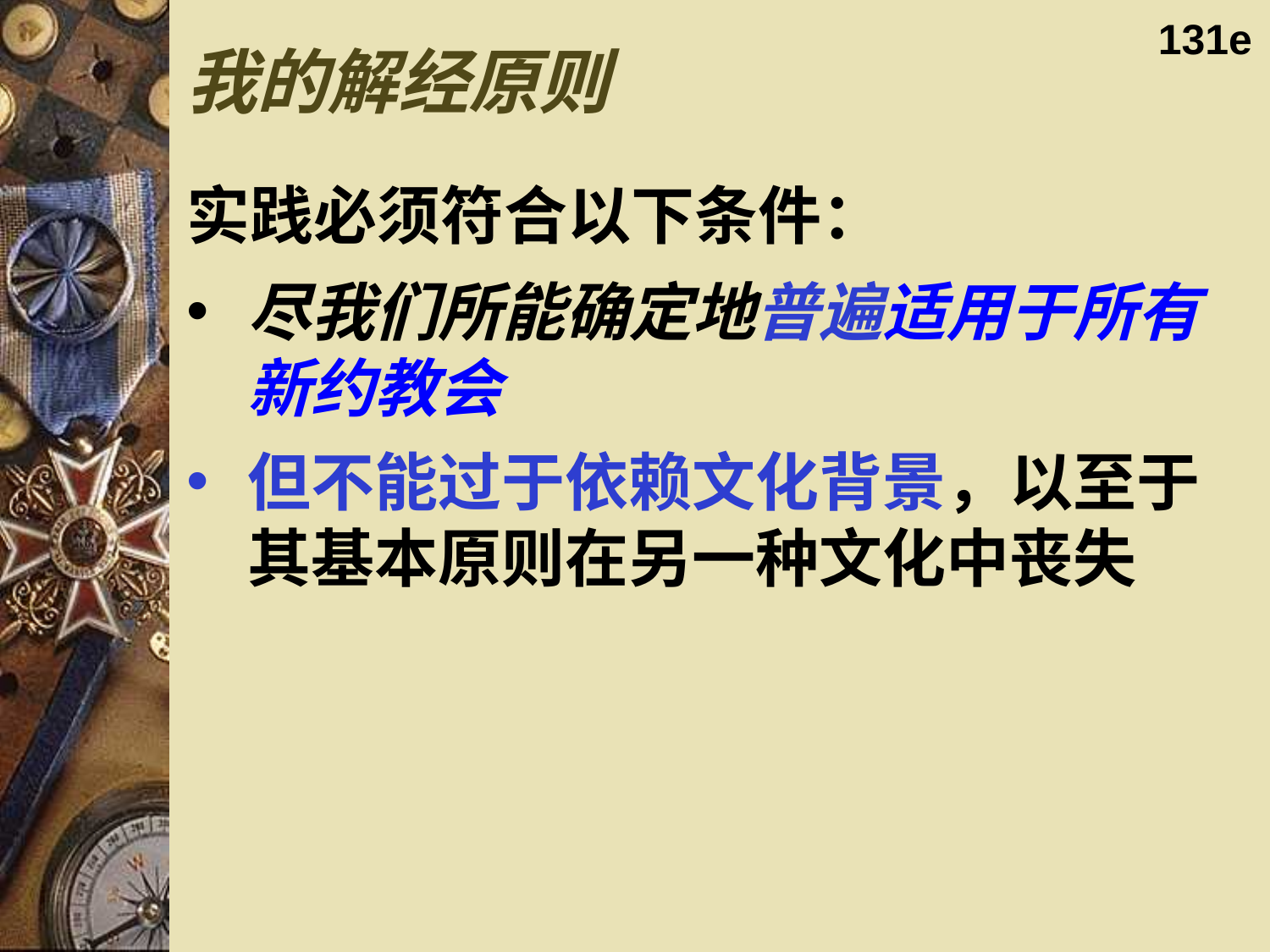

我的解经原则
131e
实践必须符合以下条件：
尽我们所能确定地普遍适用于所有新约教会
但不能过于依赖文化背景，以至于其基本原则在另一种文化中丧失